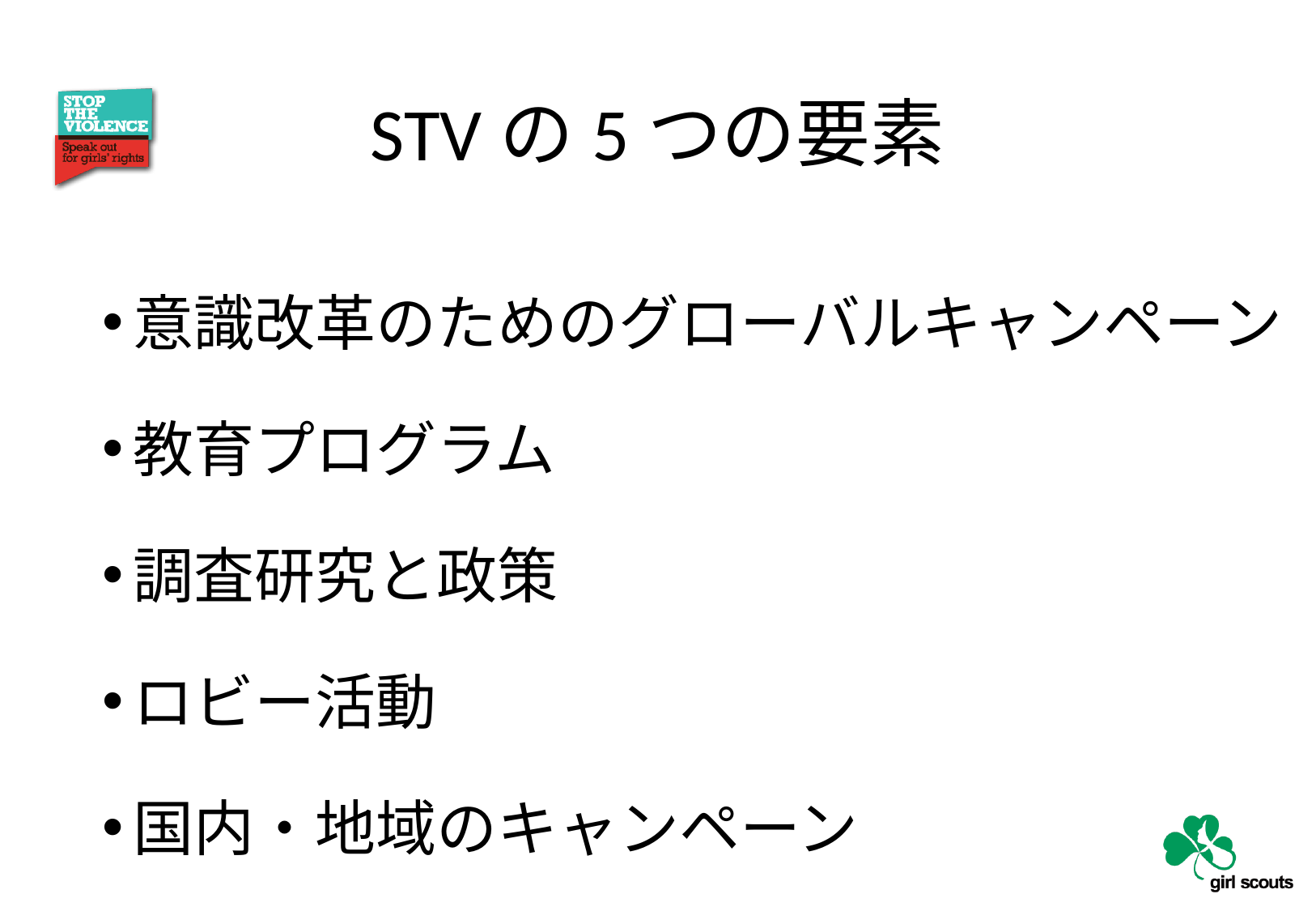

# STVの5つの要素
意識改革のためのグローバルキャンペーン
教育プログラム
調査研究と政策
ロビー活動
国内・地域のキャンペーン